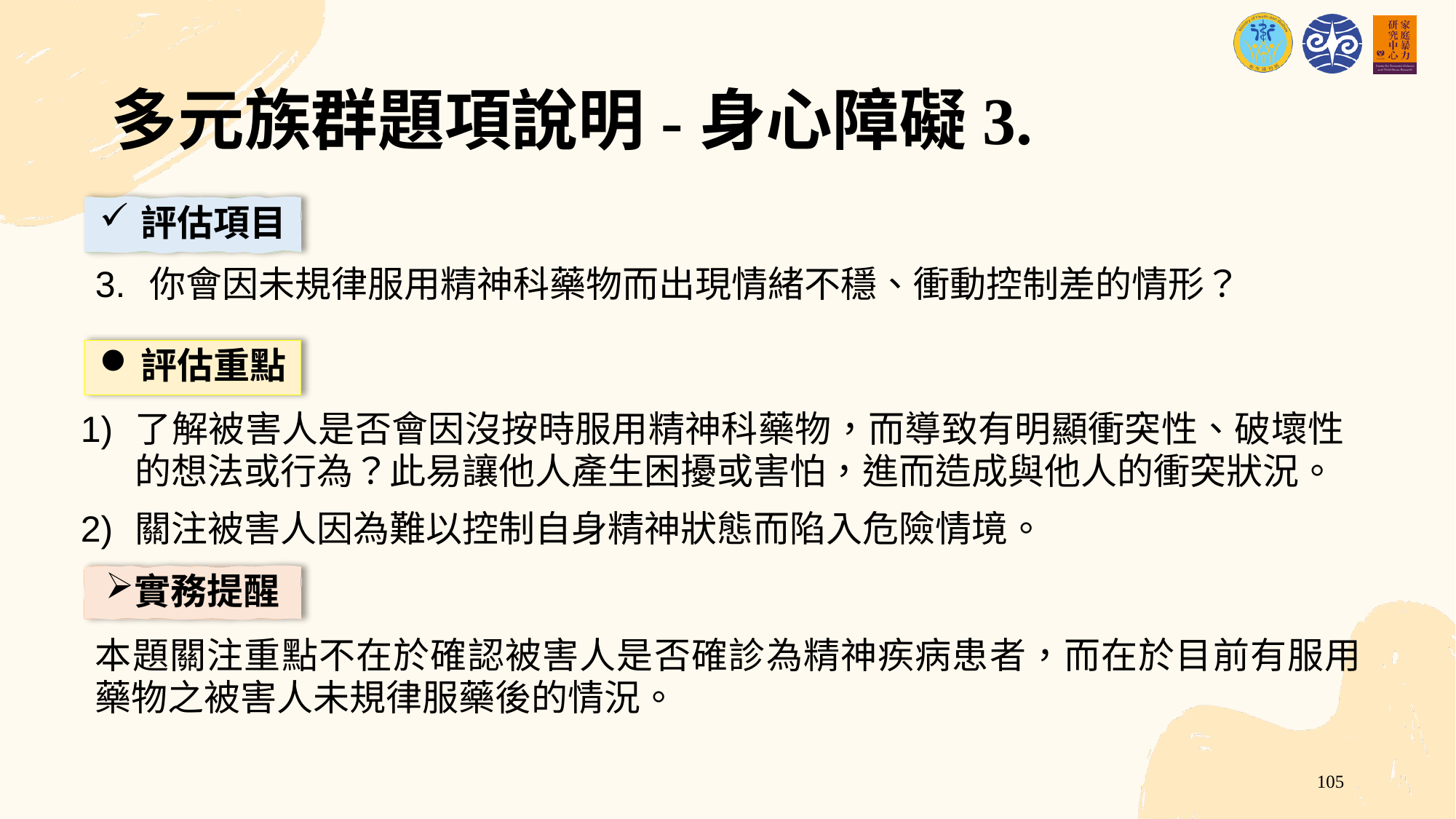

# 多元族群題項說明-身心障礙3.
評估項目
你會因未規律服用精神科藥物而出現情緒不穩、衝動控制差的情形？
評估重點
了解被害人是否會因沒按時服用精神科藥物，而導致有明顯衝突性、破壞性的想法或行為？此易讓他人產生困擾或害怕，進而造成與他人的衝突狀況。
關注被害人因為難以控制自身精神狀態而陷入危險情境。
實務提醒
本題關注重點不在於確認被害人是否確診為精神疾病患者，而在於目前有服用藥物之被害人未規律服藥後的情況。
105